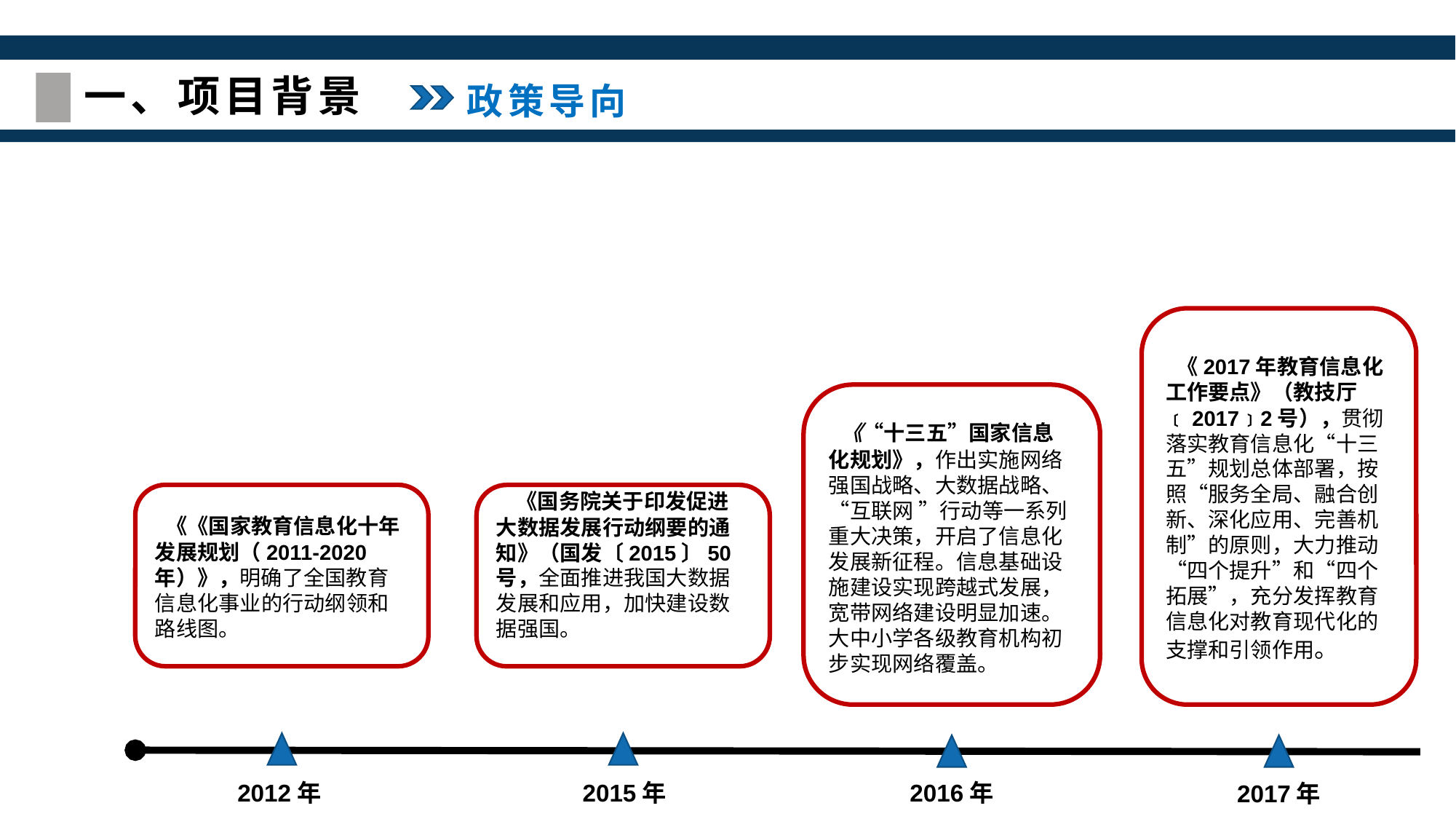

一、项目背景

政策导向

 《2017年教育信息化工作要点》（教技厅﹝2017﹞2号），贯彻落实教育信息化“十三五”规划总体部署，按照“服务全局、融合创新、深化应用、完善机制”的原则，大力推动“四个提升”和“四个拓展”，充分发挥教育信息化对教育现代化的支撑和引领作用。
 《“十三五”国家信息化规划》，作出实施网络强国战略、大数据战略、“互联网 ”行动等一系列重大决策，开启了信息化发展新征程。信息基础设施建设实现跨越式发展，宽带网络建设明显加速。大中小学各级教育机构初步实现网络覆盖。
 《《国家教育信息化十年发展规划（2011-2020年）》，明确了全国教育信息化事业的行动纲领和路线图。

2012年
2017年
   《国务院关于印发促进大数据发展行动纲要的通知》（国发〔2015〕50号，全面推进我国大数据发展和应用，加快建设数据强国。

2015年
2016年
延时符